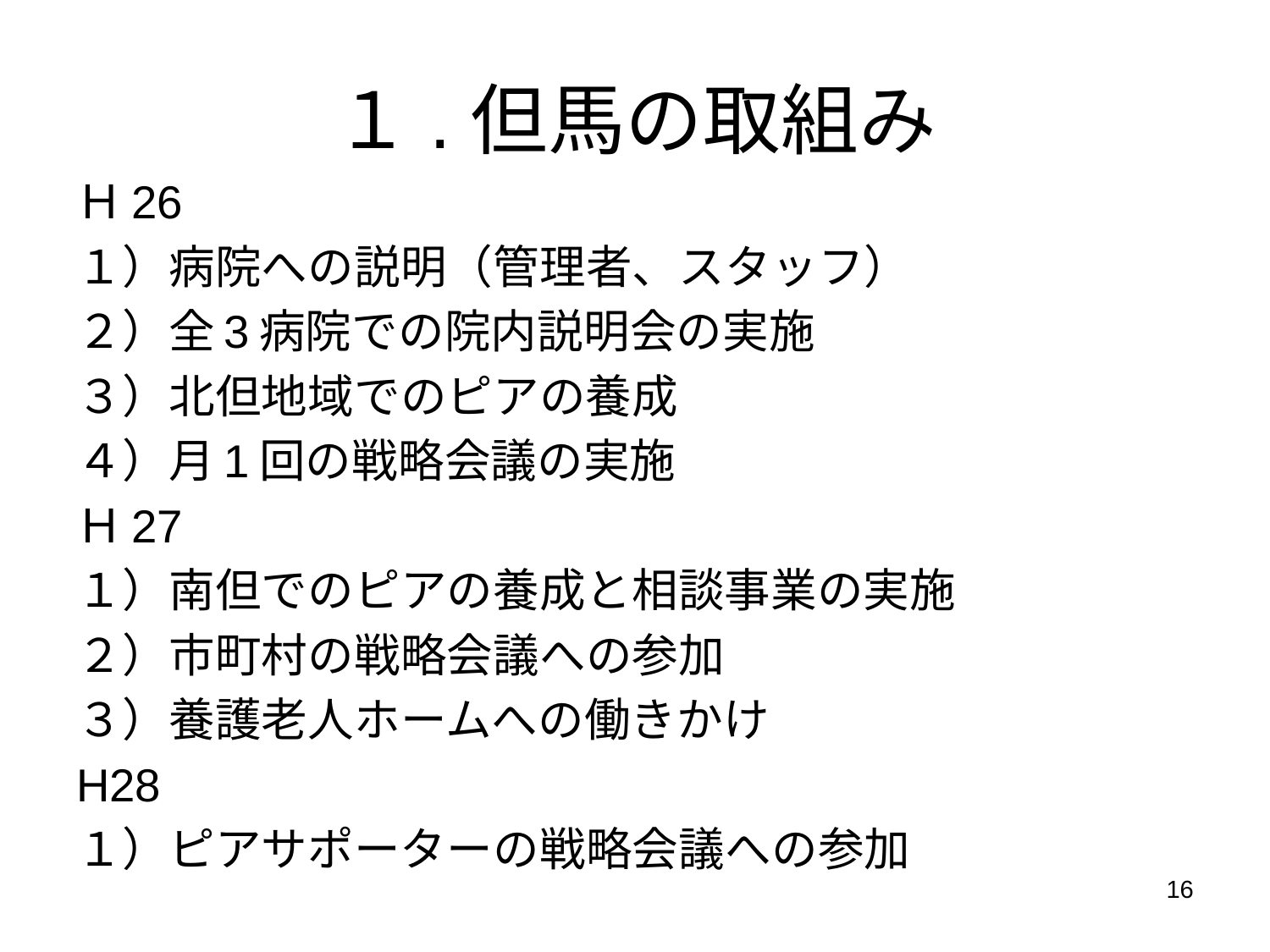

# １.但馬の取組み
Ｈ26
１）病院への説明（管理者、スタッフ）
２）全3病院での院内説明会の実施
３）北但地域でのピアの養成
４）月1回の戦略会議の実施
Ｈ27
１）南但でのピアの養成と相談事業の実施
２）市町村の戦略会議への参加
３）養護老人ホームへの働きかけ
H28
１）ピアサポーターの戦略会議への参加
16